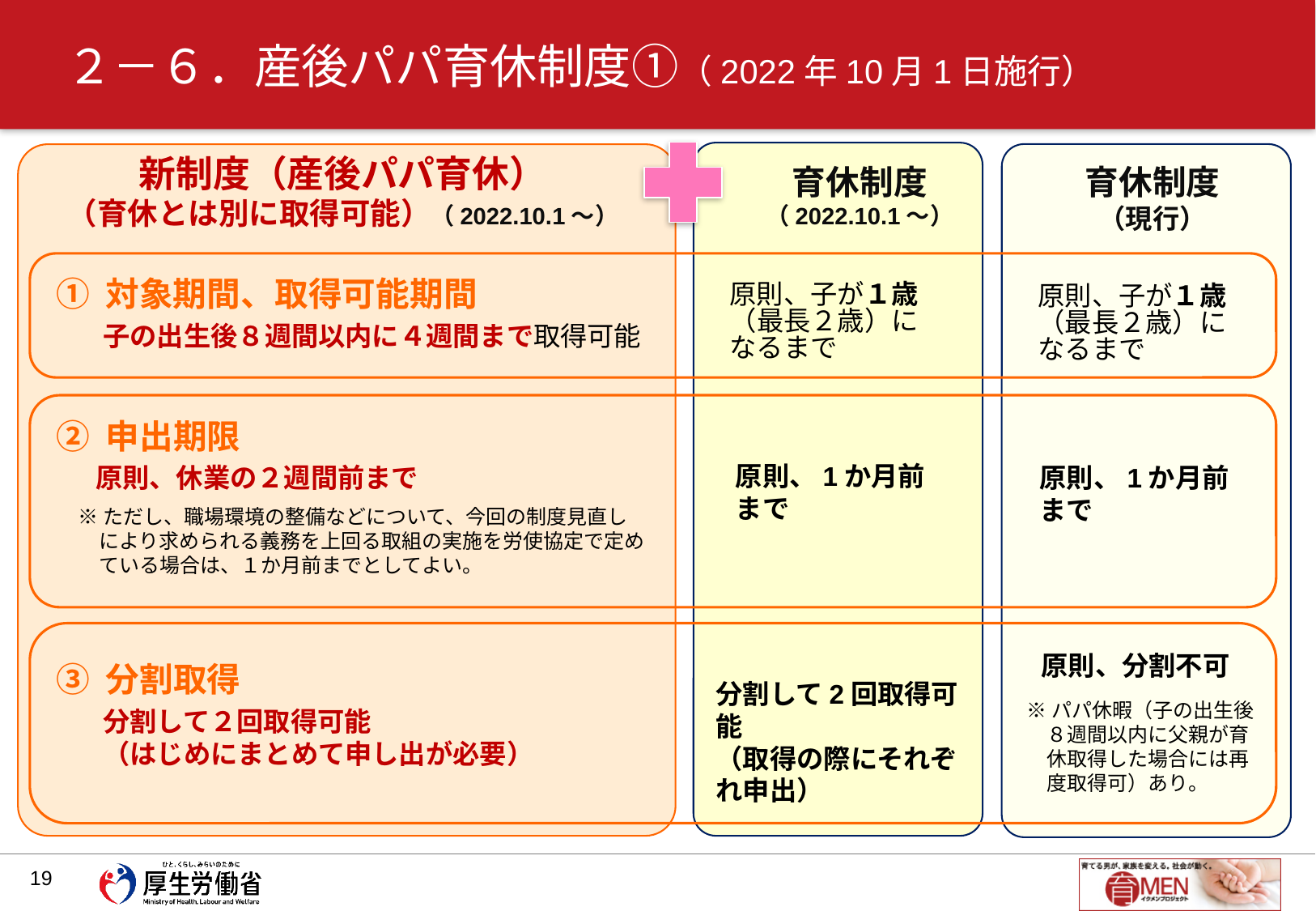

# ２－６．産後パパ育休制度①（2022年10月1日施行）

新制度（産後パパ育休）
（育休とは別に取得可能）（2022.10.1～）

育休制度
（2022.10.1～）
育休制度
（現行）

① 対象期間、取得可能期間
原則、子が１歳
（最長２歳）に
なるまで
原則、子が１歳
（最長２歳）に
なるまで
子の出生後８週間以内に４週間まで取得可能

② 申出期限
原則、1か月前まで
原則、休業の２週間前まで
原則、1か月前まで
※ただし、職場環境の整備などについて、今回の制度見直しにより求められる義務を上回る取組の実施を労使協定で定めている場合は、１か月前までとしてよい。

原則、分割不可
③ 分割取得
分割して2回取得可能
（取得の際にそれぞれ申出）
※パパ休暇（子の出生後８週間以内に父親が育休取得した場合には再度取得可）あり。
分割して２回取得可能
（はじめにまとめて申し出が必要）
19